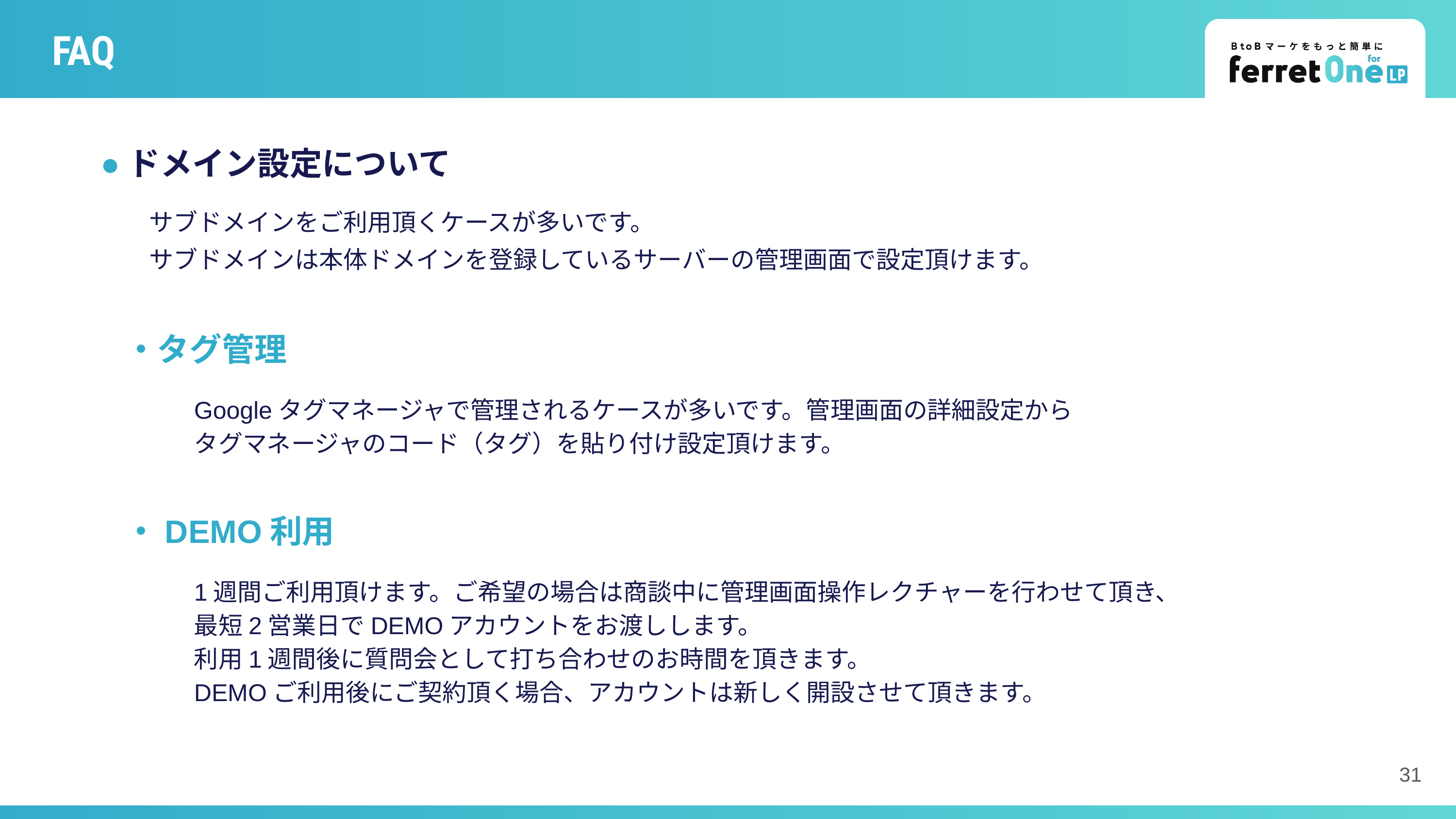

# FAQ
●ドメイン設定について
サブドメインをご利用頂くケースが多いです。
サブドメインは本体ドメインを登録しているサーバーの管理画面で設定頂けます。
・タグ管理
Googleタグマネージャで管理されるケースが多いです。管理画面の詳細設定から
タグマネージャのコード（タグ）を貼り付け設定頂けます。
・DEMO利用
1週間ご利用頂けます。ご希望の場合は商談中に管理画面操作レクチャーを行わせて頂き、
最短2営業日でDEMOアカウントをお渡しします。
利用1週間後に質問会として打ち合わせのお時間を頂きます。
DEMOご利用後にご契約頂く場合、アカウントは新しく開設させて頂きます。
31